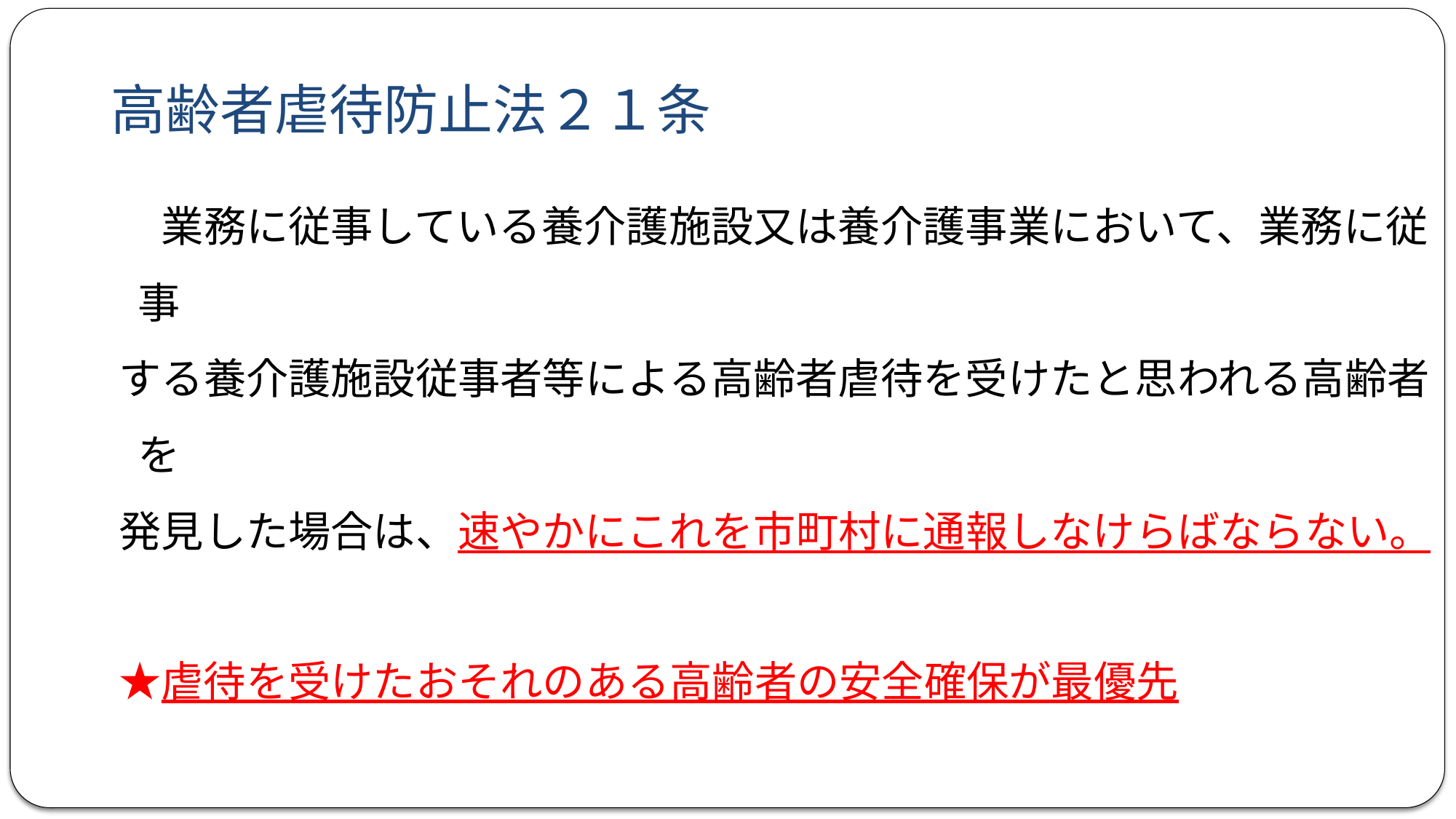

# 高齢者虐待防止法２１条
　　業務に従事している養介護施設又は養介護事業において、業務に従事
　する養介護施設従事者等による高齢者虐待を受けたと思われる高齢者を
　発見した場合は、速やかにこれを市町村に通報しなけらばならない。

　★虐待を受けたおそれのある高齢者の安全確保が最優先